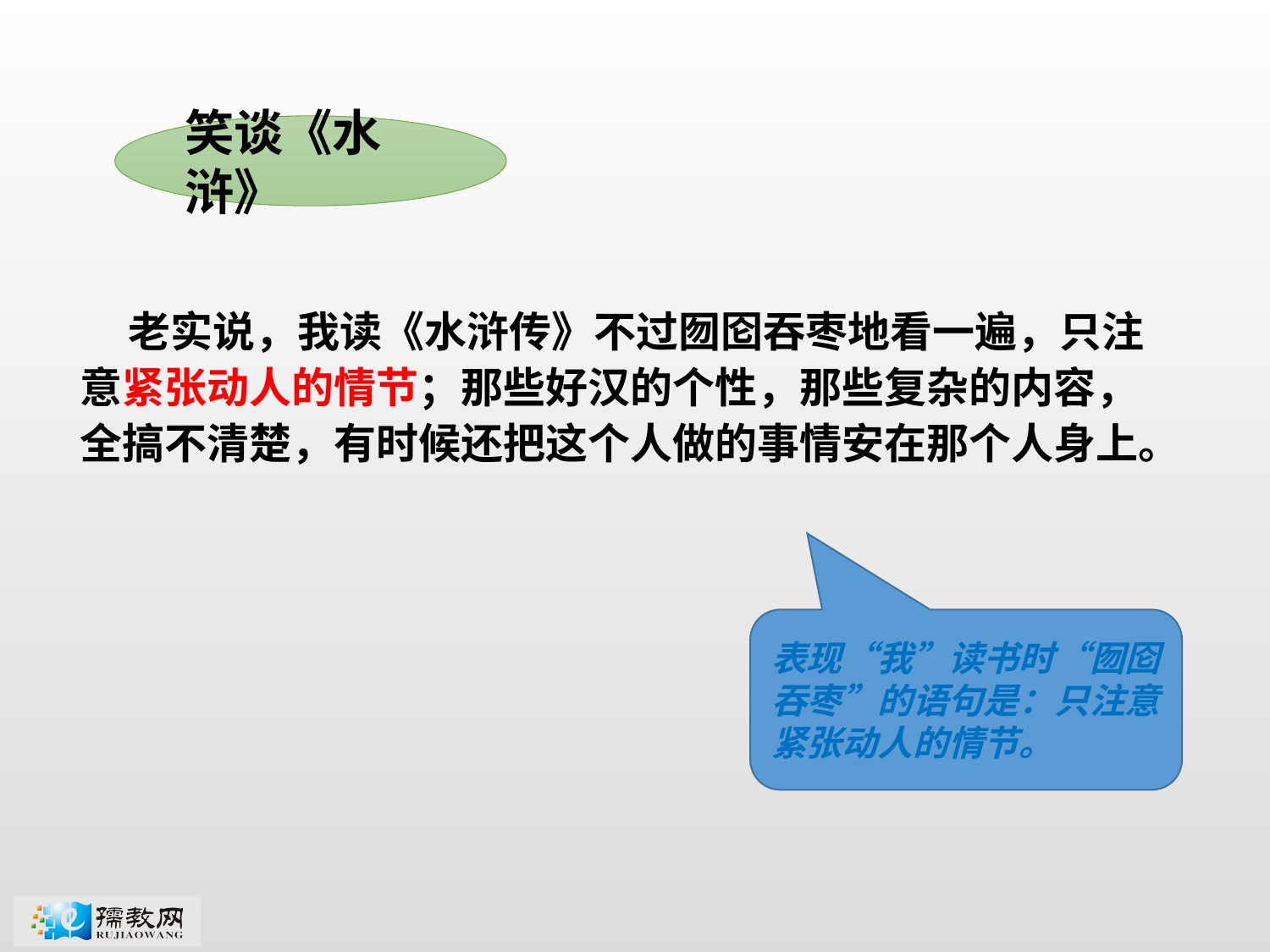

笑谈《水浒》
    老实说，我读《水浒传》不过囫囵吞枣地看一遍，只注意紧张动人的情节；那些好汉的个性，那些复杂的内容，全搞不清楚，有时候还把这个人做的事情安在那个人身上。
表现“我”读书时“囫囵吞枣”的语句是：只注意紧张动人的情节。